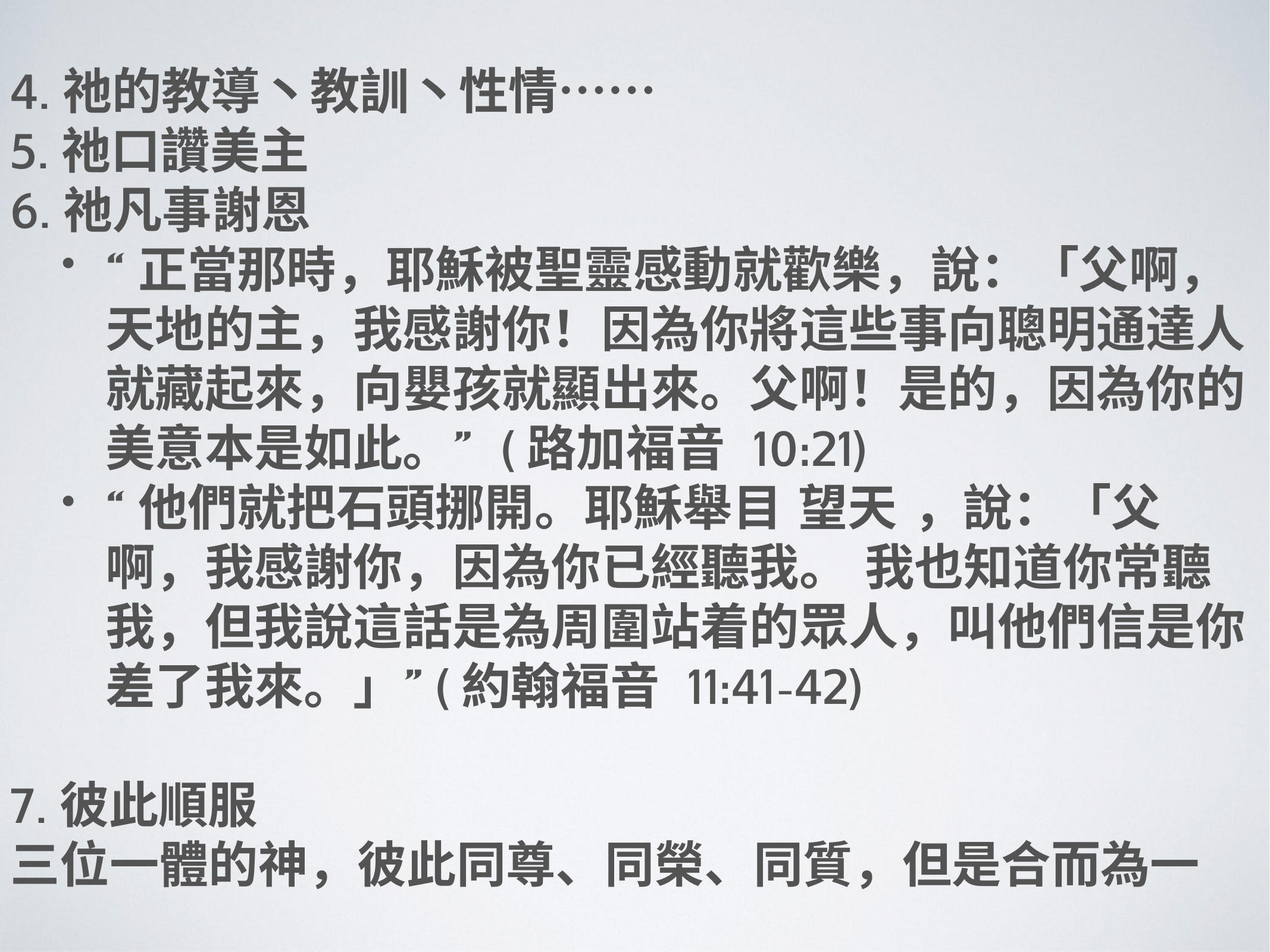

4.祂的教導丶教訓丶性情⋯⋯
5.祂口讚美主
6.祂凡事謝恩
“正當那時，耶穌被聖靈感動就歡樂，說：「父啊，天地的主，我感謝你！因為你將這些事向聰明通達人就藏起來，向嬰孩就顯出來。父啊！是的，因為你的美意本是如此。” (路加福音 10:21)
“他們就把石頭挪開。耶穌舉目 望天 ，說：「父啊，我感謝你，因為你已經聽我。 我也知道你常聽我，但我說這話是為周圍站着的眾人，叫他們信是你差了我來。」”(約翰福音 11:41-42)

7.彼此順服
三位一體的神，彼此同尊、同榮、同質，但是合而為一